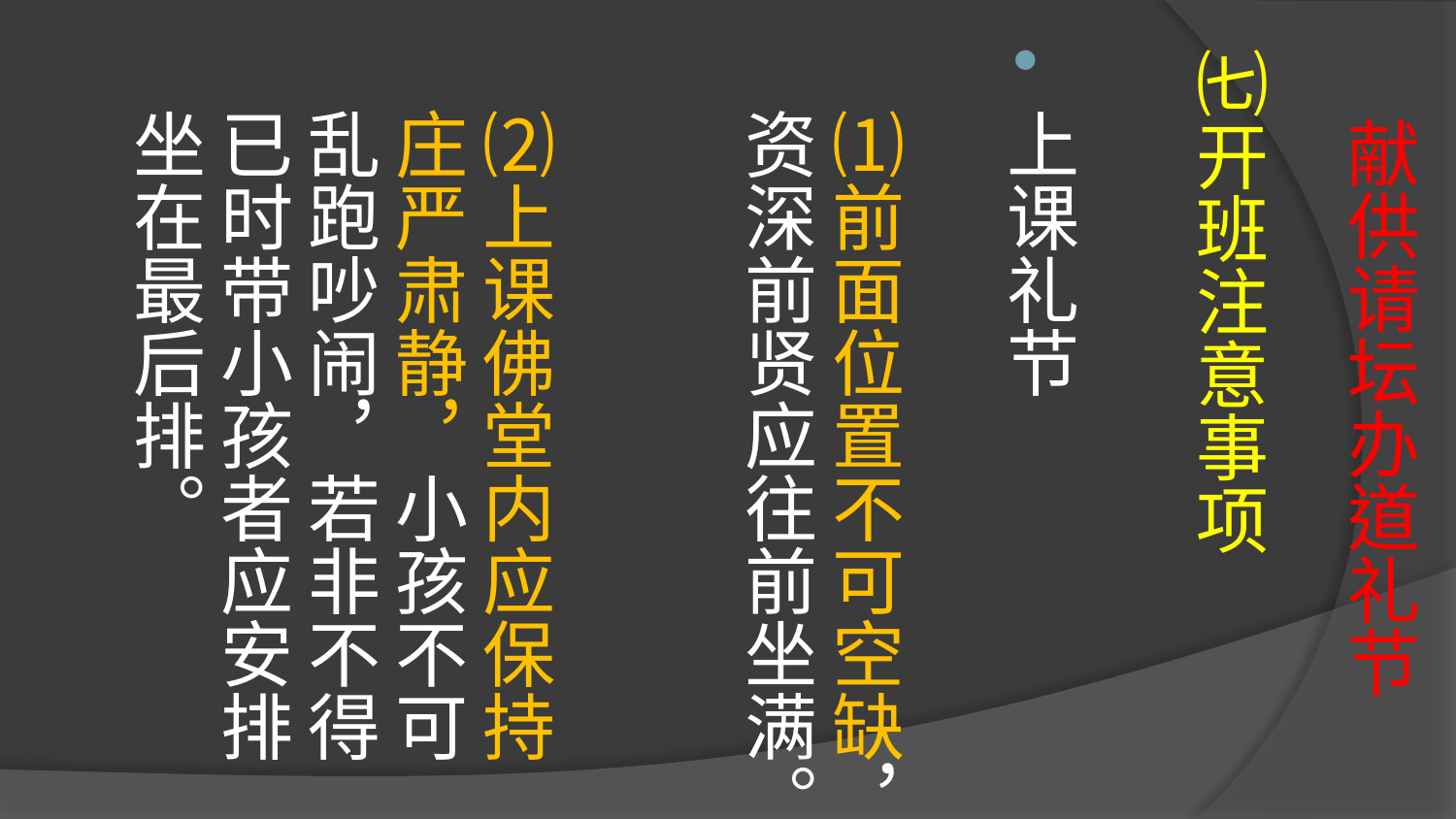

# 献供请坛办道礼节
㈦开班注意事项
上课礼节
⑴前面位置不可空缺，资深前贤应往前坐满。
⑵上课佛堂内应保持庄严肃静，小孩不可乱跑吵闹，若非不得已时带小孩者应安排坐在最后排。